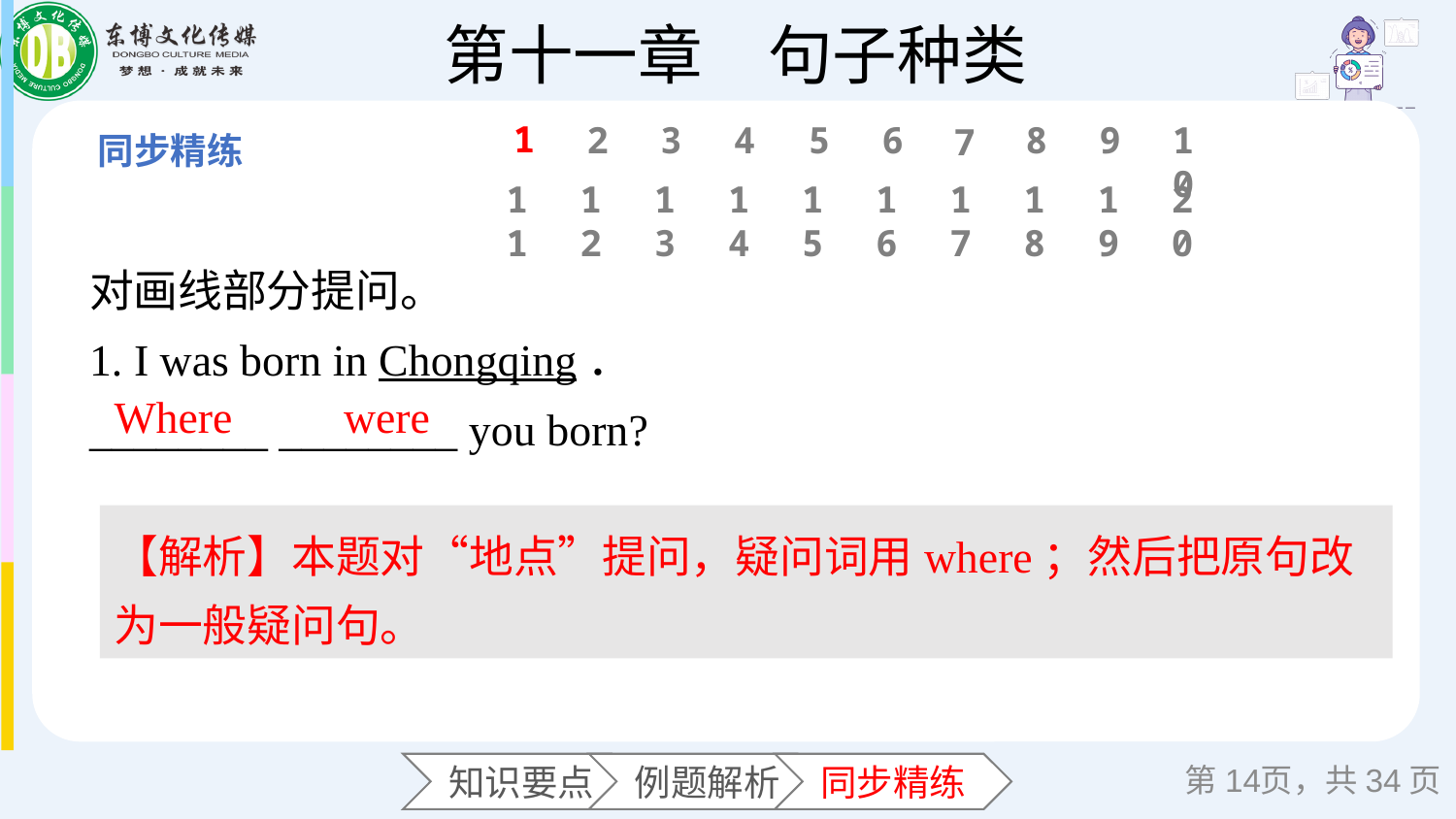

1
6
2
3
4
5
8
9
10
7
11
12
13
14
15
16
17
18
19
20
对画线部分提问。
1. I was born in Chongqing．
________ ________ you born?
Where
were
【解析】本题对“地点”提问，疑问词用where；然后把原句改为一般疑问句。
第14页，共34页